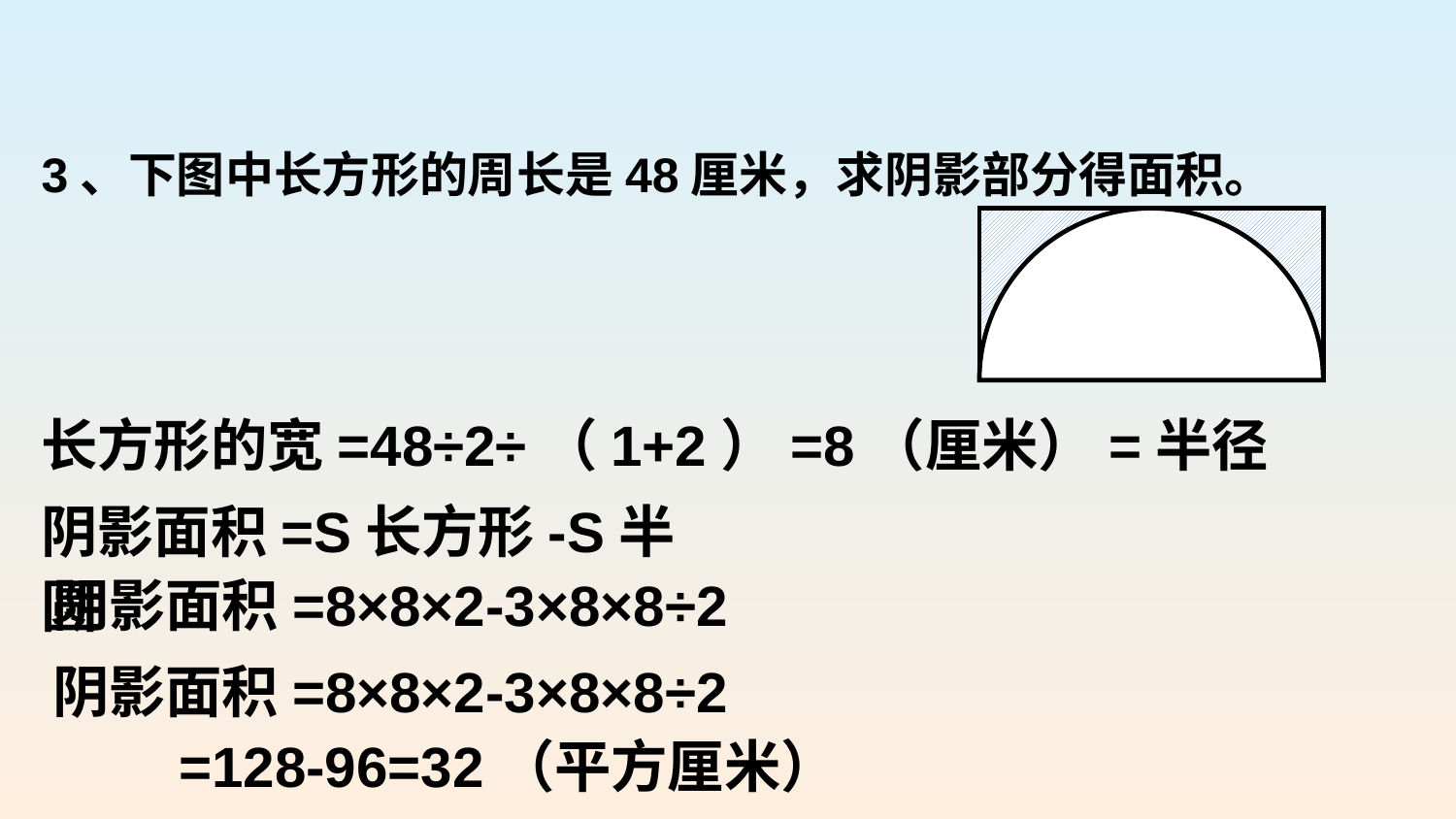

3、下图中长方形的周长是48厘米，求阴影部分得面积。

长方形的宽=48÷2÷（1+2）=8（厘米）=半径
阴影面积=S长方形-S半圆
阴影面积=8×8×2-3×8×8÷2
阴影面积=8×8×2-3×8×8÷2
        =128-96=32（平方厘米）